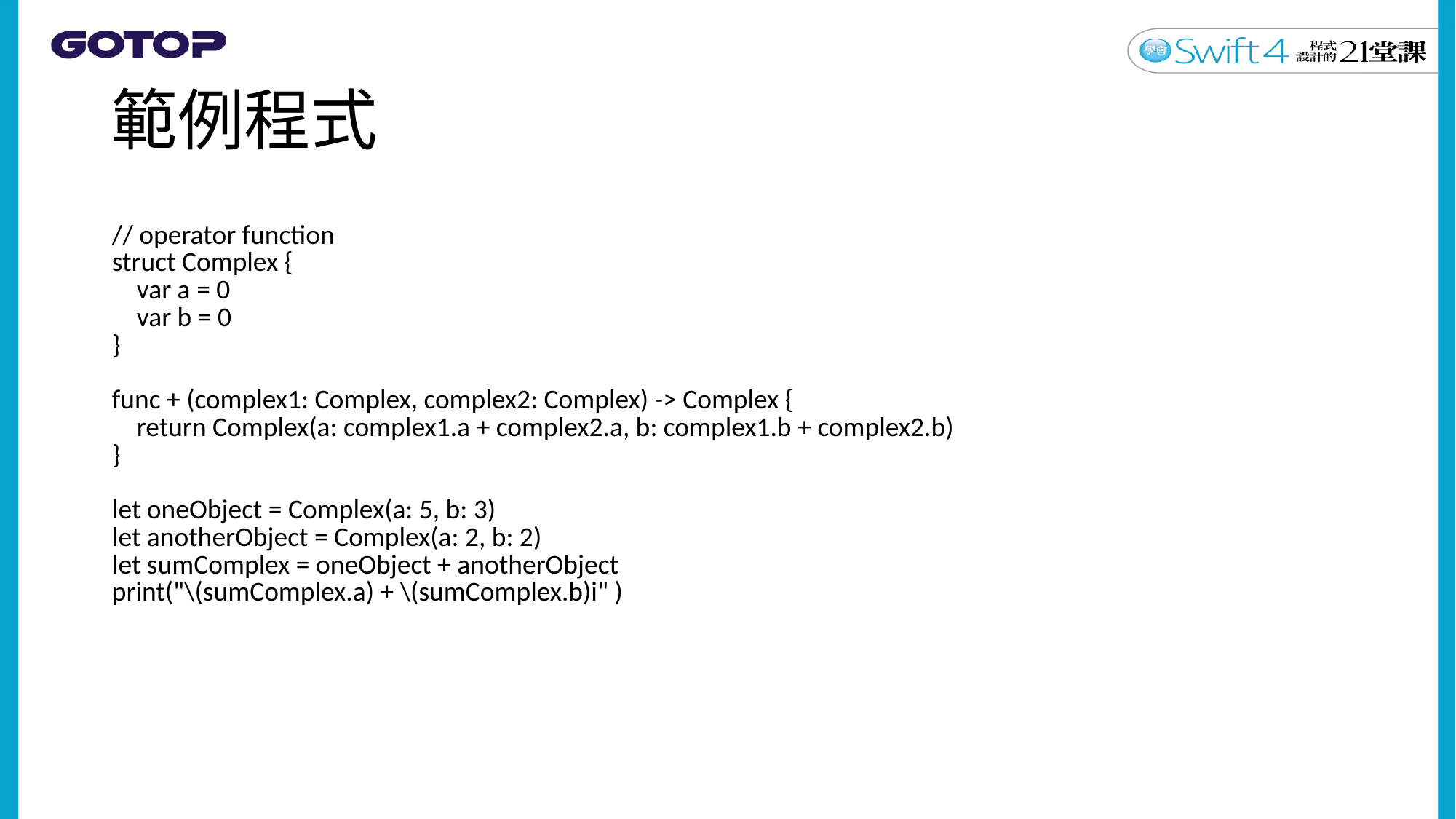

# 範例程式
| // operator function struct Complex { var a = 0 var b = 0 } func + (complex1: Complex, complex2: Complex) -> Complex { return Complex(a: complex1.a + complex2.a, b: complex1.b + complex2.b) } let oneObject = Complex(a: 5, b: 3) let anotherObject = Complex(a: 2, b: 2) let sumComplex = oneObject + anotherObject print("\(sumComplex.a) + \(sumComplex.b)i" ) |
| --- |